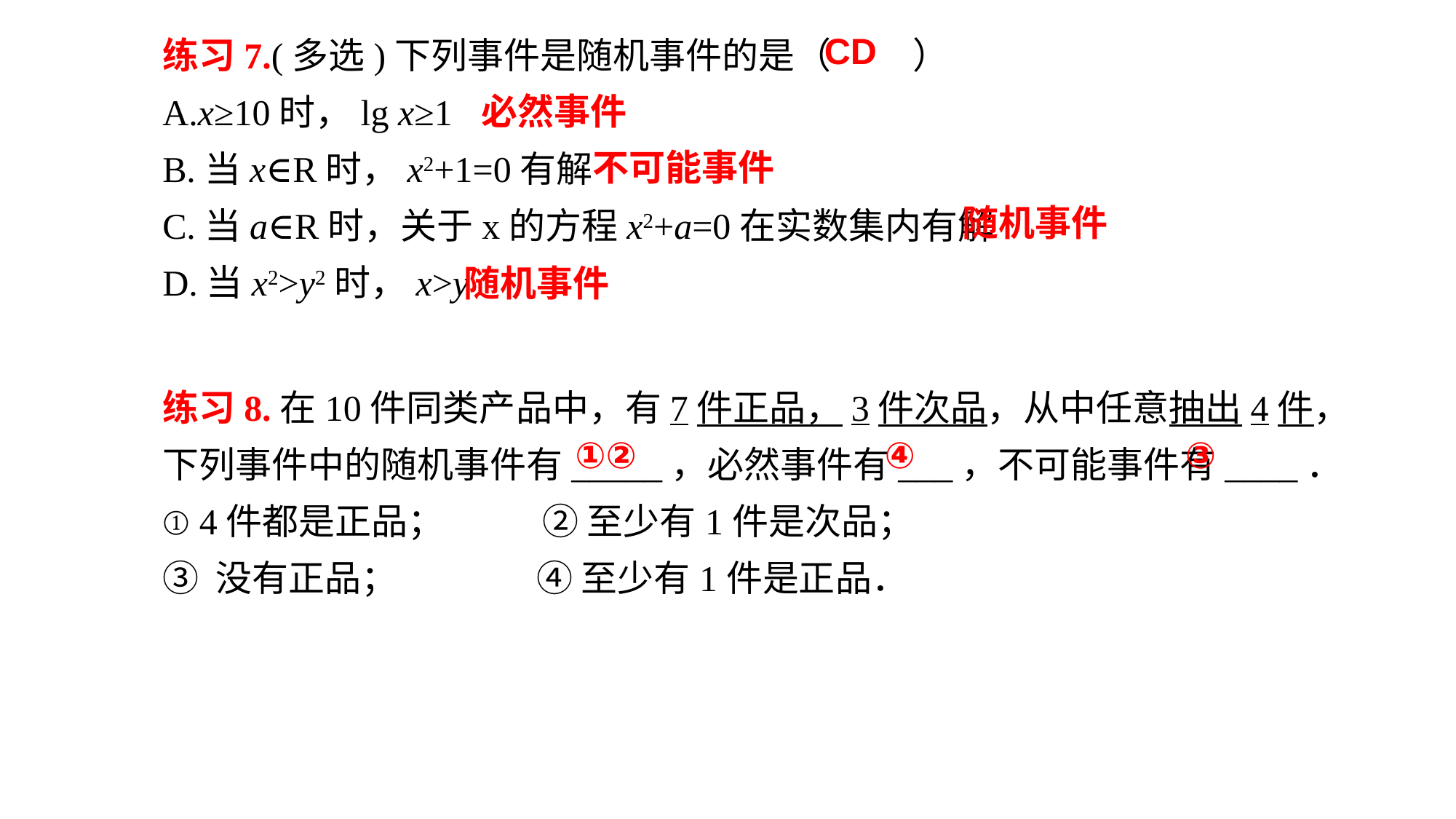

练习7.(多选)下列事件是随机事件的是（          ）
A.x≥10时，lg x≥1
B.当x∈R时，x2+1=0有解
C.当a∈R时，关于x的方程x2+a=0在实数集内有解
D.当x2>y2时，x>y
CD
必然事件
不可能事件
随机事件
随机事件
练习8.在10件同类产品中，有7件正品，3件次品，从中任意抽出4件，
下列事件中的随机事件有_____，必然事件有___，不可能事件有____．
① 4件都是正品；            ② 至少有1件是次品；
③ 没有正品；                 ④ 至少有1件是正品．
①②
④
③